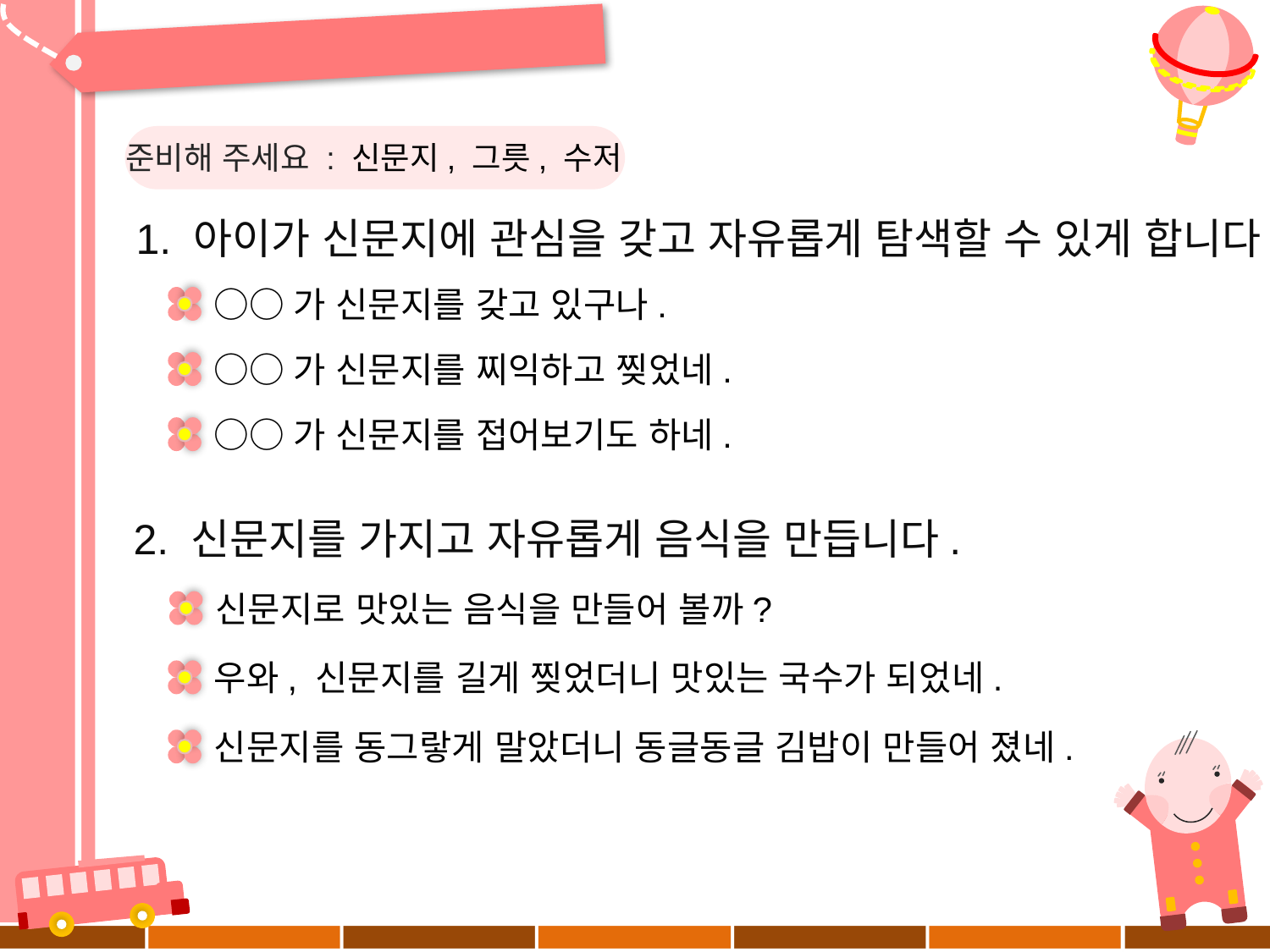

준비해 주세요 : 신문지, 그릇, 수저
1. 아이가 신문지에 관심을 갖고 자유롭게 탐색할 수 있게 합니다.
○○가 신문지를 갖고 있구나.

○○가 신문지를 찌익하고 찢었네.

○○가 신문지를 접어보기도 하네.

2. 신문지를 가지고 자유롭게 음식을 만듭니다.
신문지로 맛있는 음식을 만들어 볼까?

우와, 신문지를 길게 찢었더니 맛있는 국수가 되었네.

신문지를 동그랗게 말았더니 동글동글 김밥이 만들어 졌네.